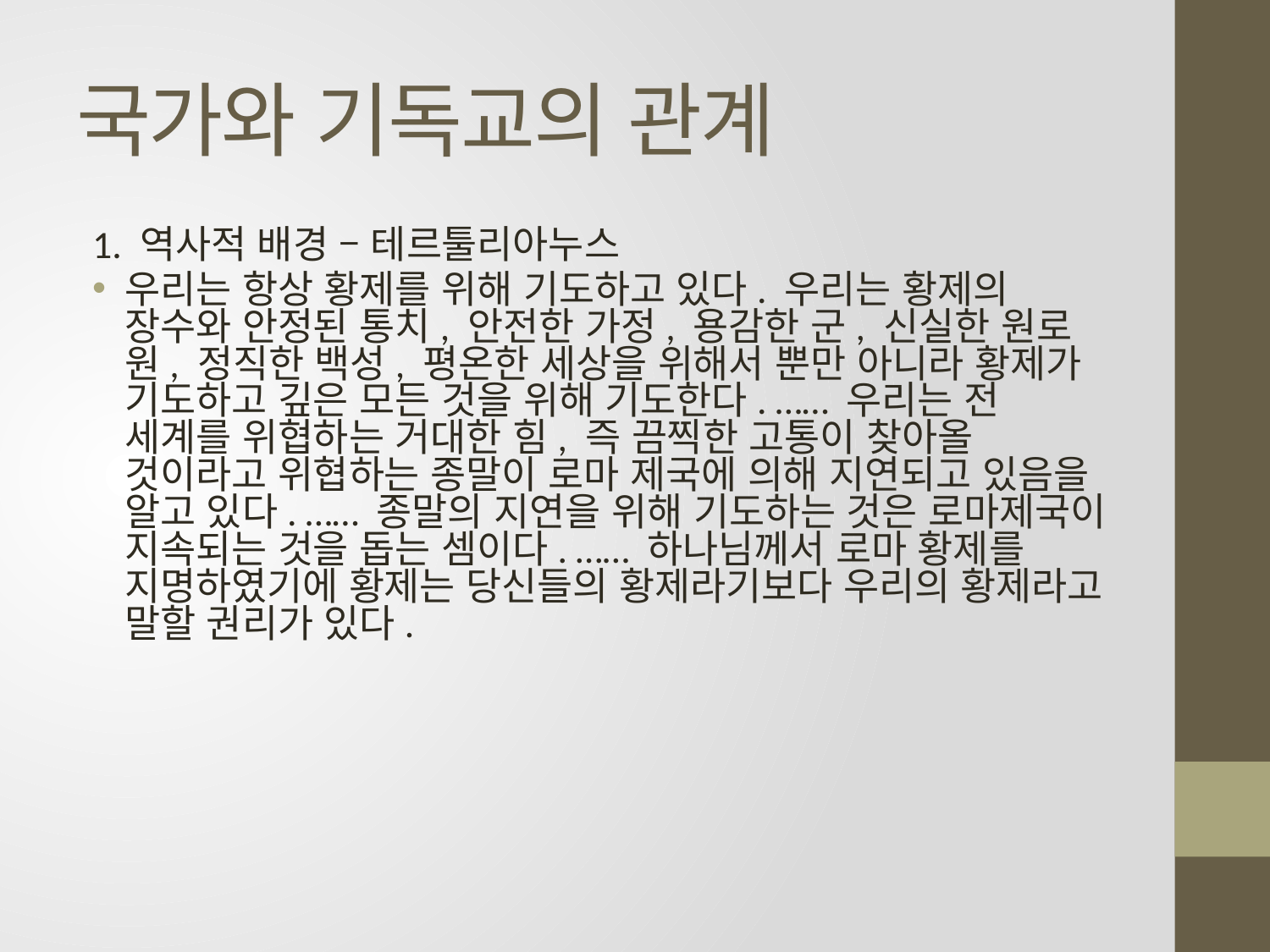

# 국가와 기독교의 관계
1. 역사적 배경 – 테르툴리아누스
우리는 항상 황제를 위해 기도하고 있다. 우리는 황제의 장수와 안정된 통치, 안전한 가정, 용감한 군, 신실한 원로원, 정직한 백성, 평온한 세상을 위해서 뿐만 아니라 황제가 기도하고 깊은 모든 것을 위해 기도한다. …… 우리는 전 세계를 위협하는 거대한 힘, 즉 끔찍한 고통이 찾아올 것이라고 위협하는 종말이 로마 제국에 의해 지연되고 있음을 알고 있다. …… 종말의 지연을 위해 기도하는 것은 로마제국이 지속되는 것을 돕는 셈이다. …… 하나님께서 로마 황제를 지명하였기에 황제는 당신들의 황제라기보다 우리의 황제라고 말할 권리가 있다.